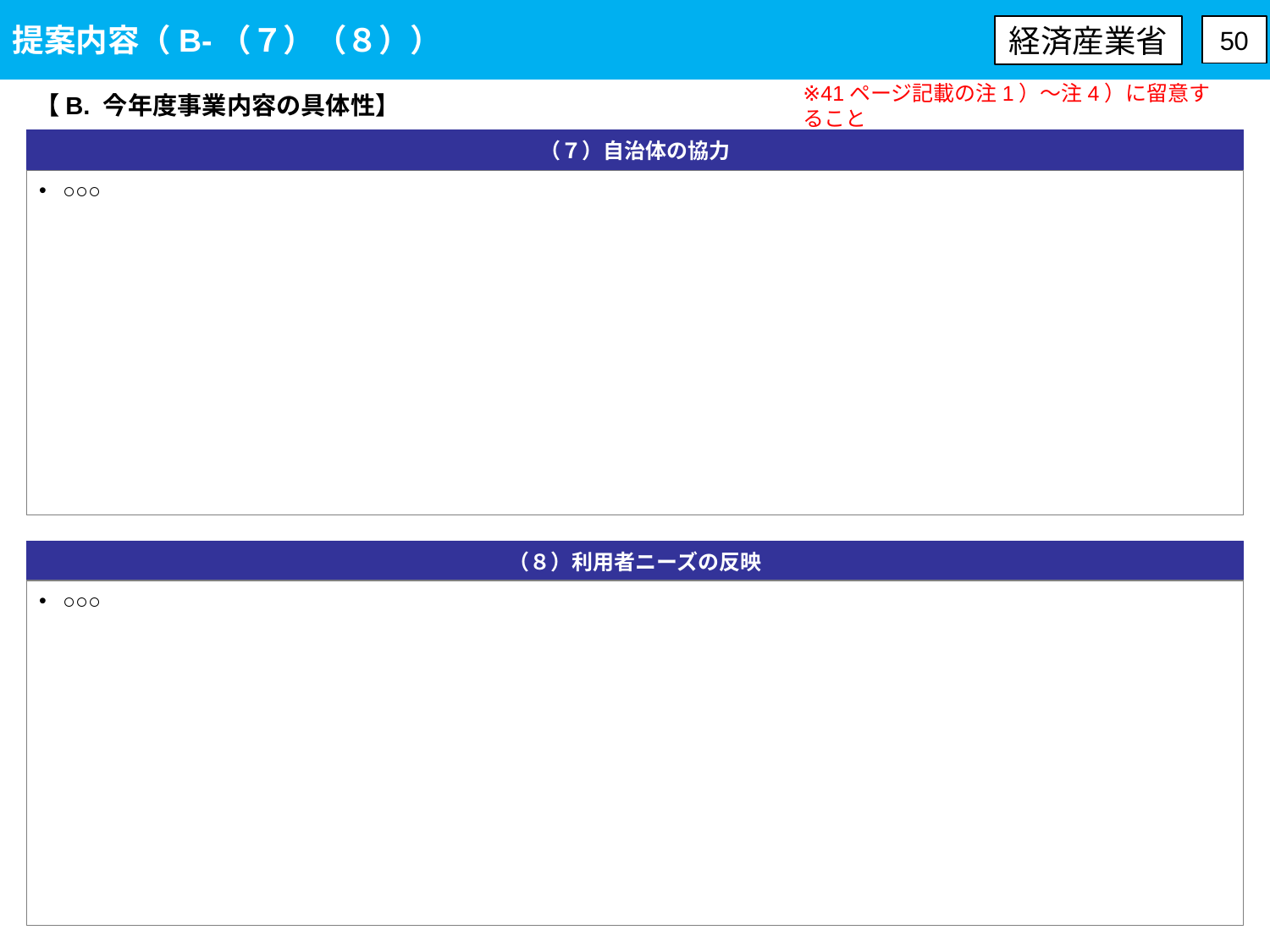

提案内容（B-（７）（８））
経済産業省
50
【B. 今年度事業内容の具体性】
※41ページ記載の注1）～注4）に留意すること
（７）自治体の協力
○○○

（８）利用者ニーズの反映
○○○